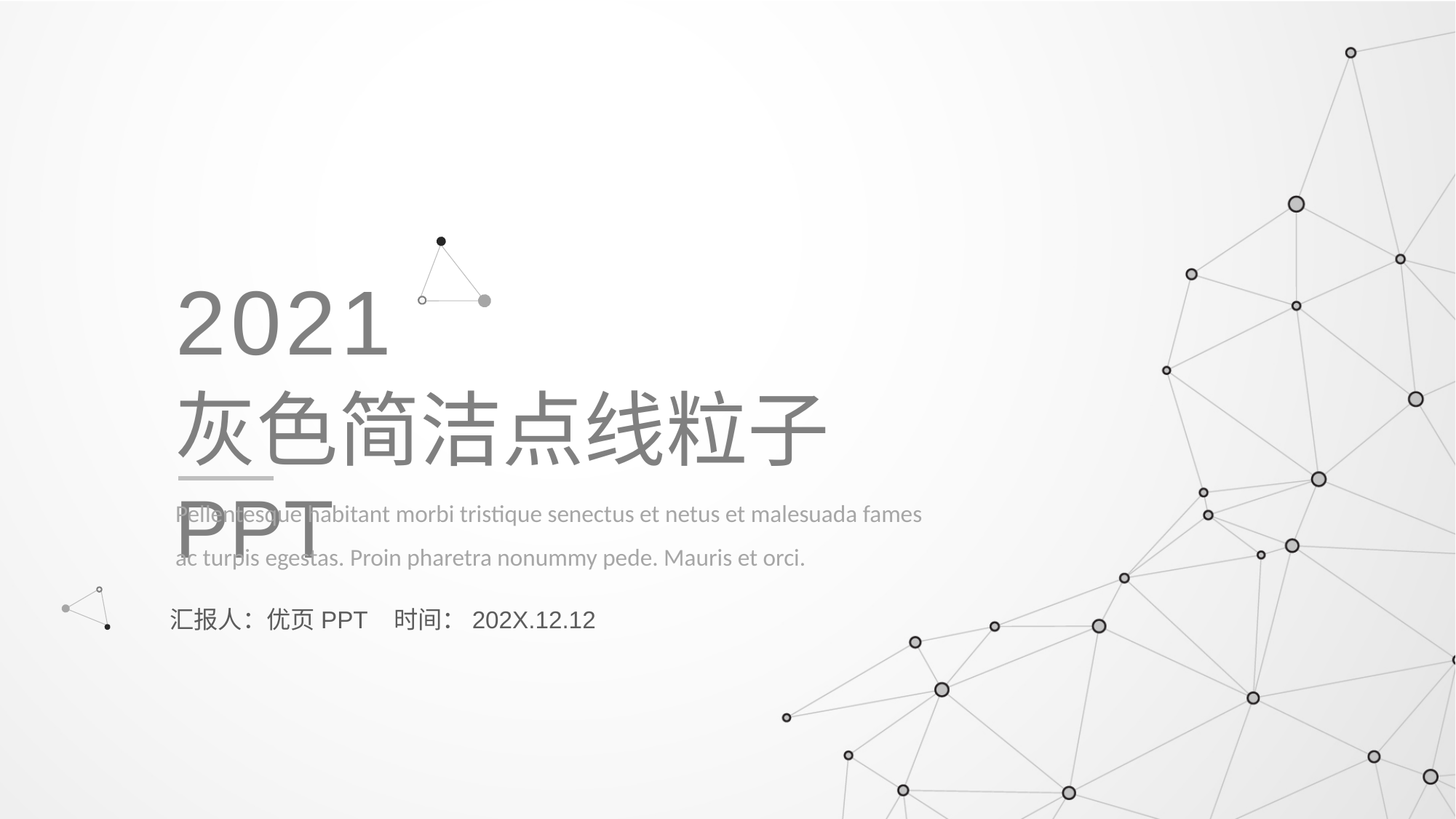

2021
灰色简洁点线粒子PPT
Pellentesque habitant morbi tristique senectus et netus et malesuada fames ac turpis egestas. Proin pharetra nonummy pede. Mauris et orci.

汇报人：优页PPT   时间：202X.12.12